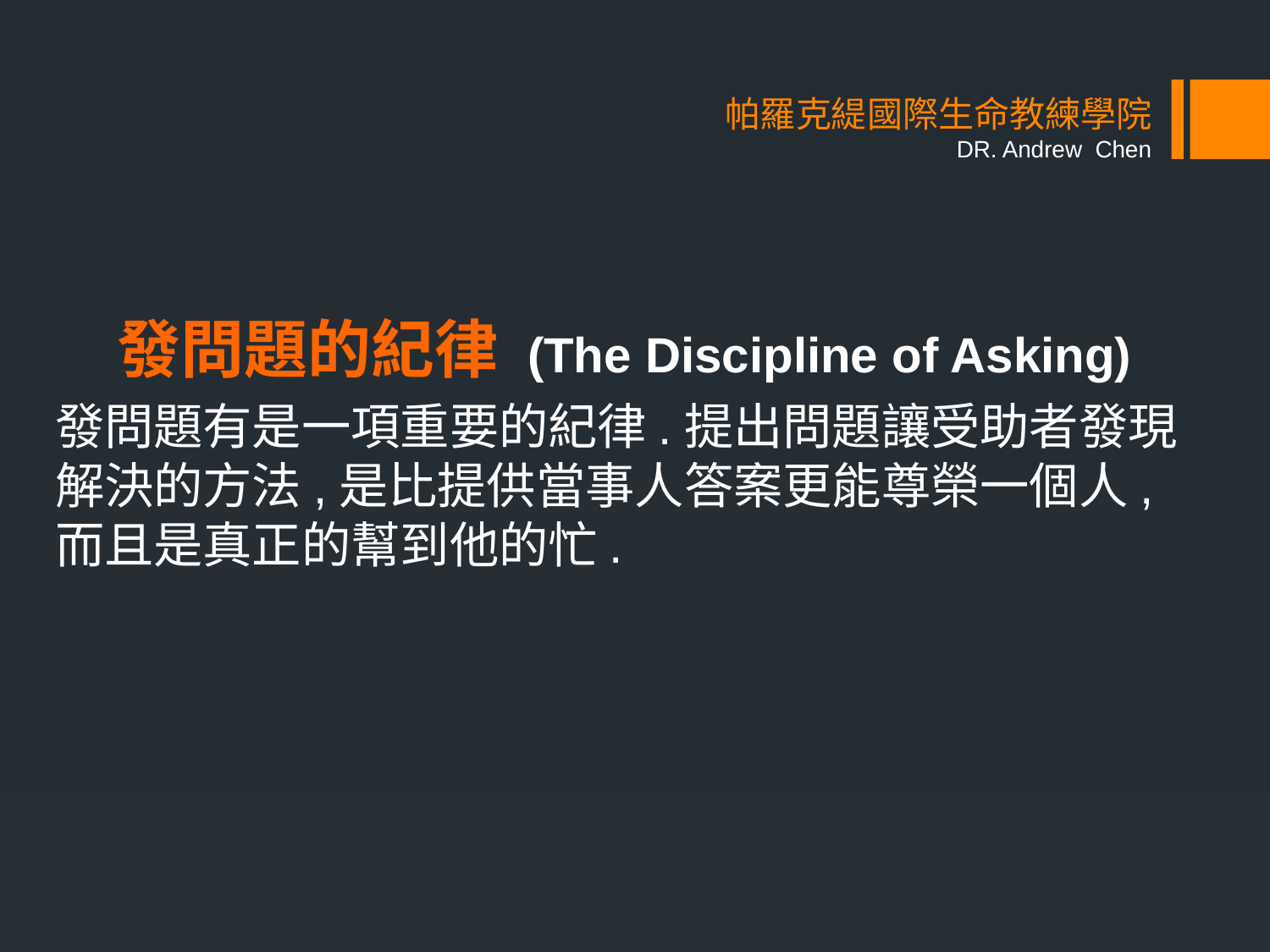

# 帕羅克緹國際生命教練學院 DR. Andrew  Chen

發問題的紀律 (The Discipline of Asking)
發問題有是一項重要的紀律.提出問題讓受助者發現解決的方法,是比提供當事人答案更能尊榮一個人,而且是真正的幫到他的忙.